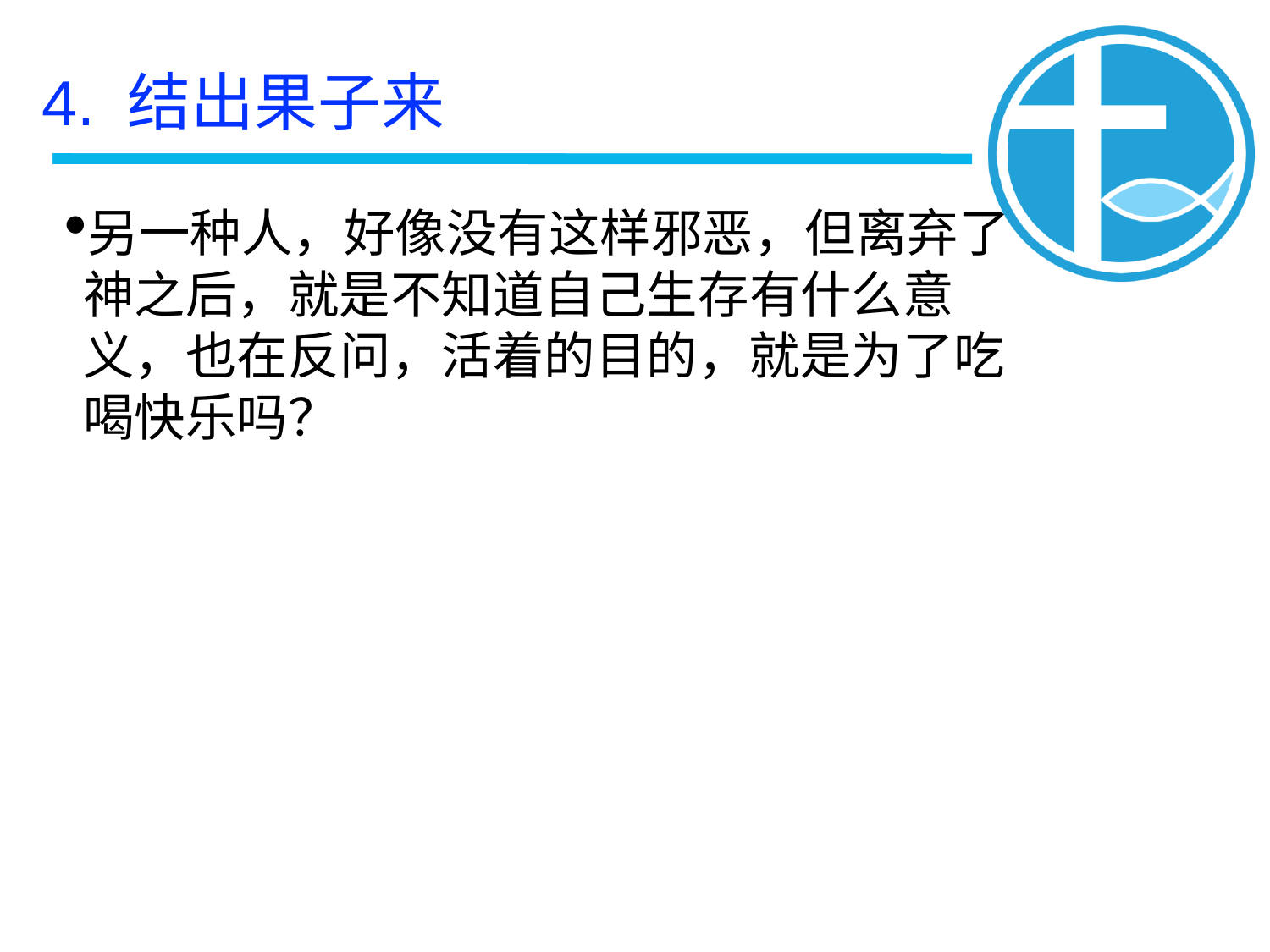

4. 结出果子来
另一种人，好像没有这样邪恶，但离弃了神之后，就是不知道自己生存有什么意义，也在反问，活着的目的，就是为了吃喝快乐吗？